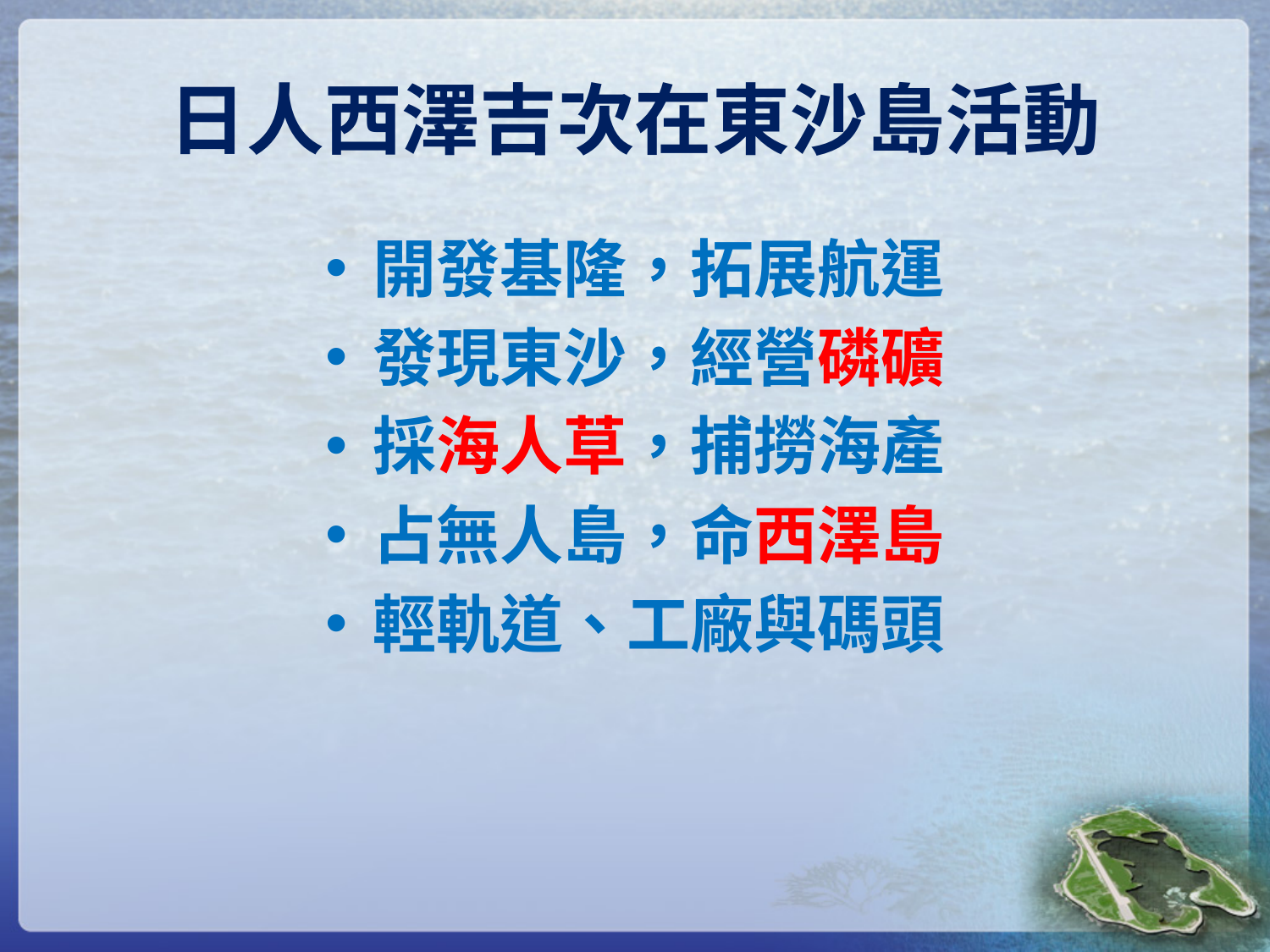

# 日人西澤吉次在東沙島活動
開發基隆，拓展航運
發現東沙，經營磷礦
採海人草，捕撈海產
占無人島，命西澤島
輕軌道、工廠與碼頭